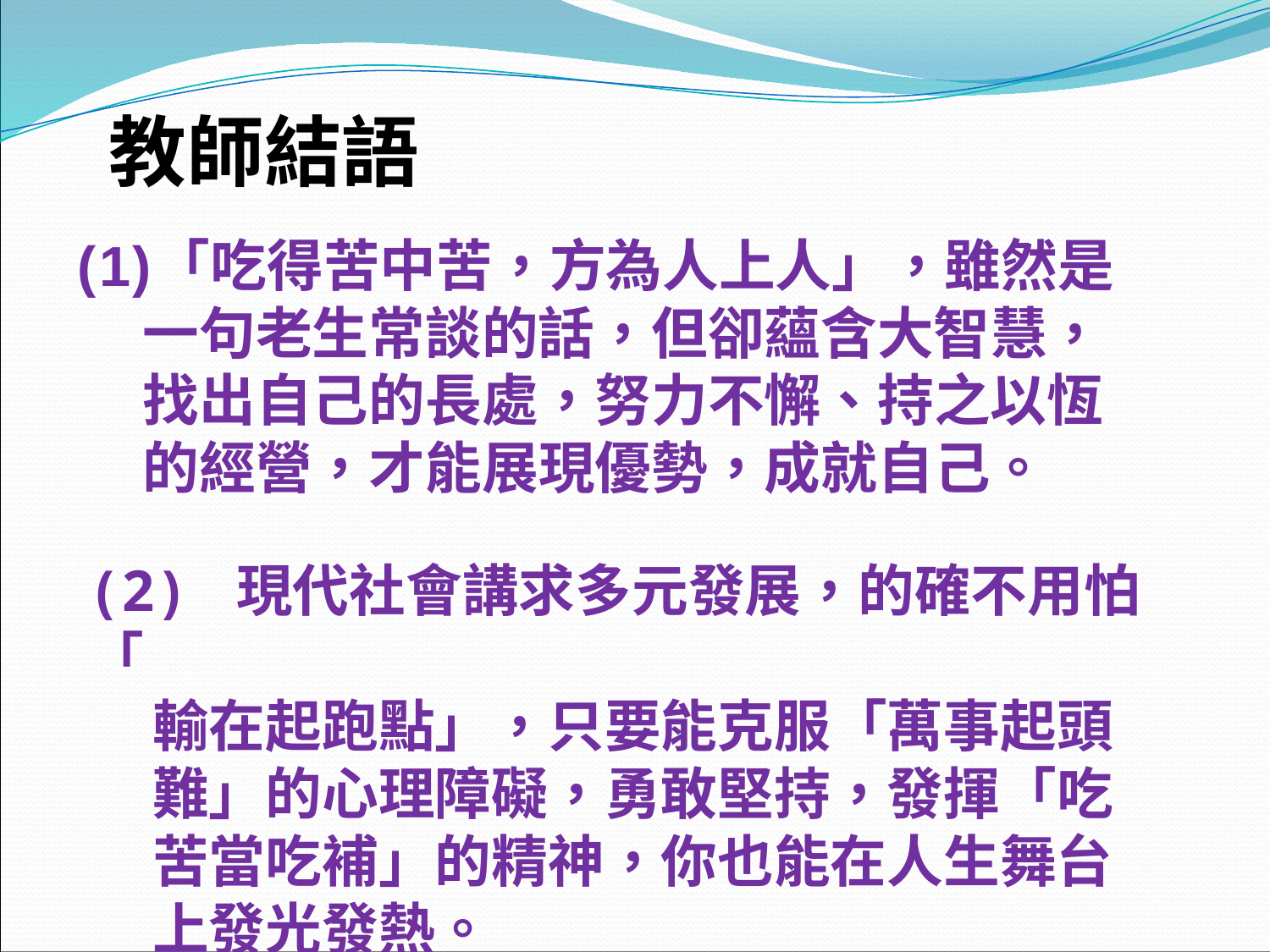

教師結語
「吃得苦中苦，方為人上人」，雖然是
    一句老生常談的話，但卻蘊含大智慧，
    找出自己的長處，努力不懈、持之以恆
    的經營，才能展現優勢，成就自己。
(2) 現代社會講求多元發展，的確不用怕「
    輸在起跑點」，只要能克服「萬事起頭
    難」的心理障礙，勇敢堅持，發揮「吃
    苦當吃補」的精神，你也能在人生舞台
    上發光發熱。